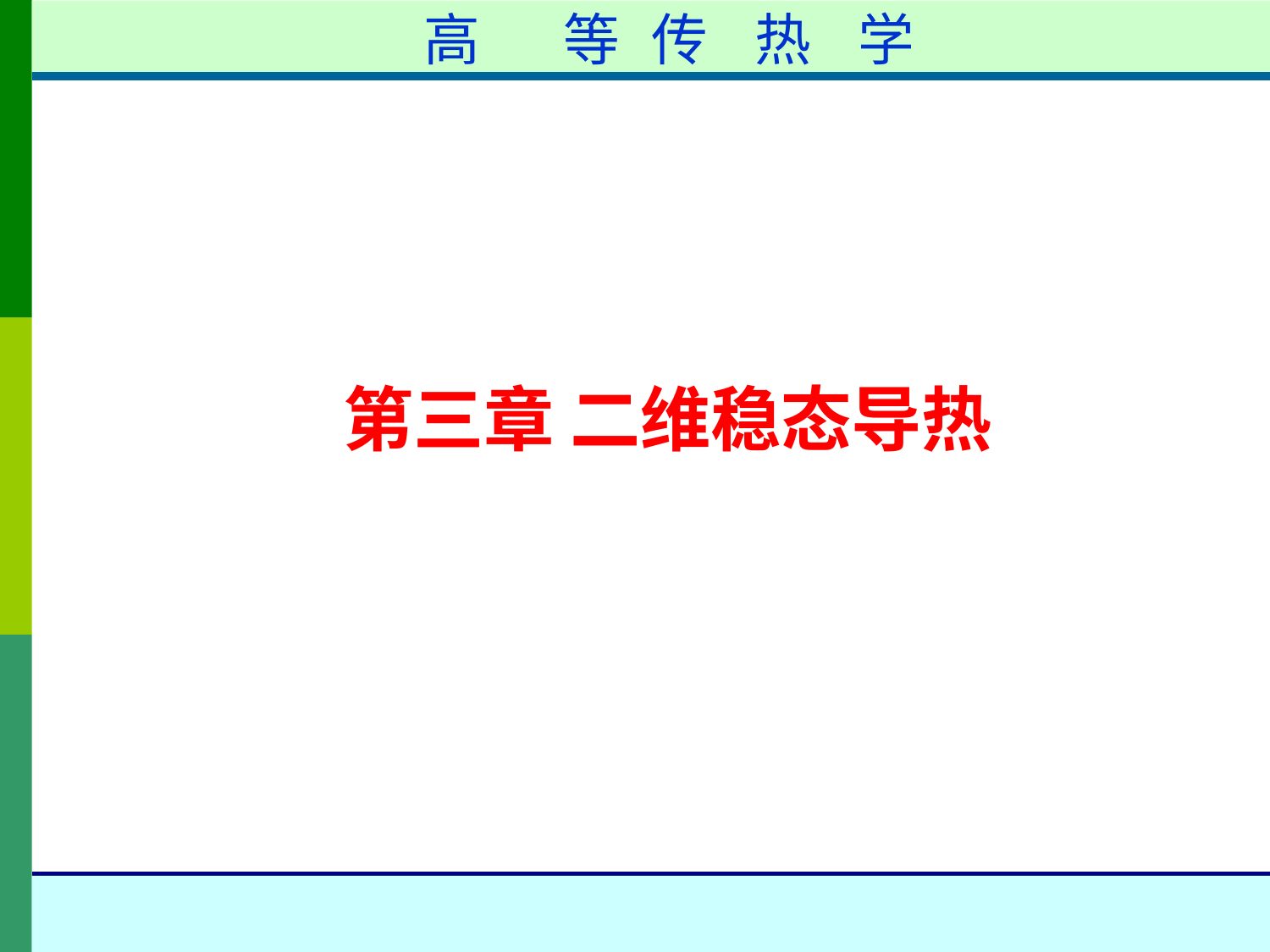

高	等	传	热	学

第三章 二维稳态导热